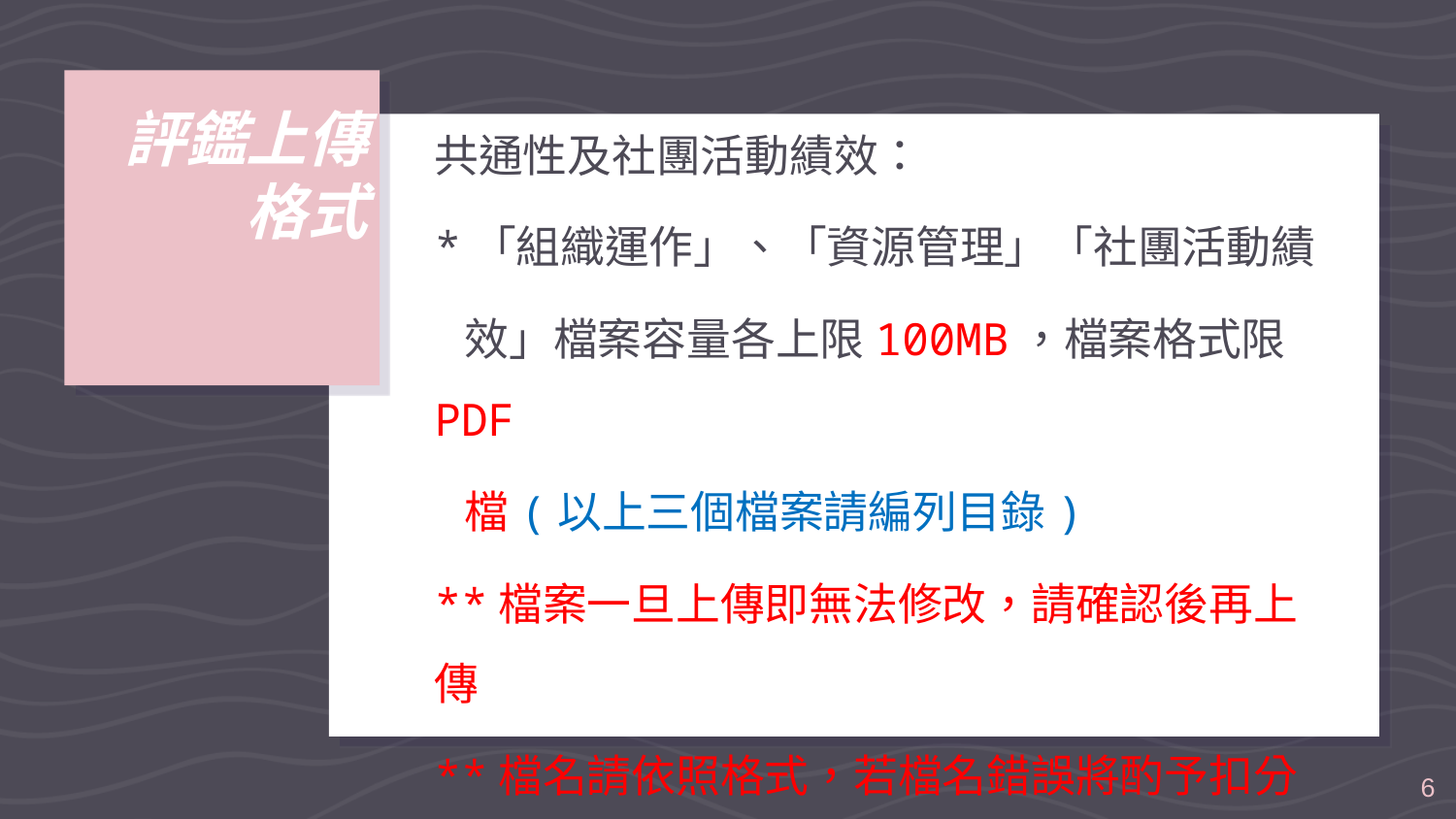

# 評鑑上傳格式
共通性及社團活動績效：
*「組織運作」、「資源管理」「社團活動績
  效」檔案容量各上限100MB，檔案格式限PDF
  檔(以上三個檔案請編列目錄)
**檔案一旦上傳即無法修改，請確認後再上傳
**檔名請依照格式，若檔名錯誤將酌予扣分

6